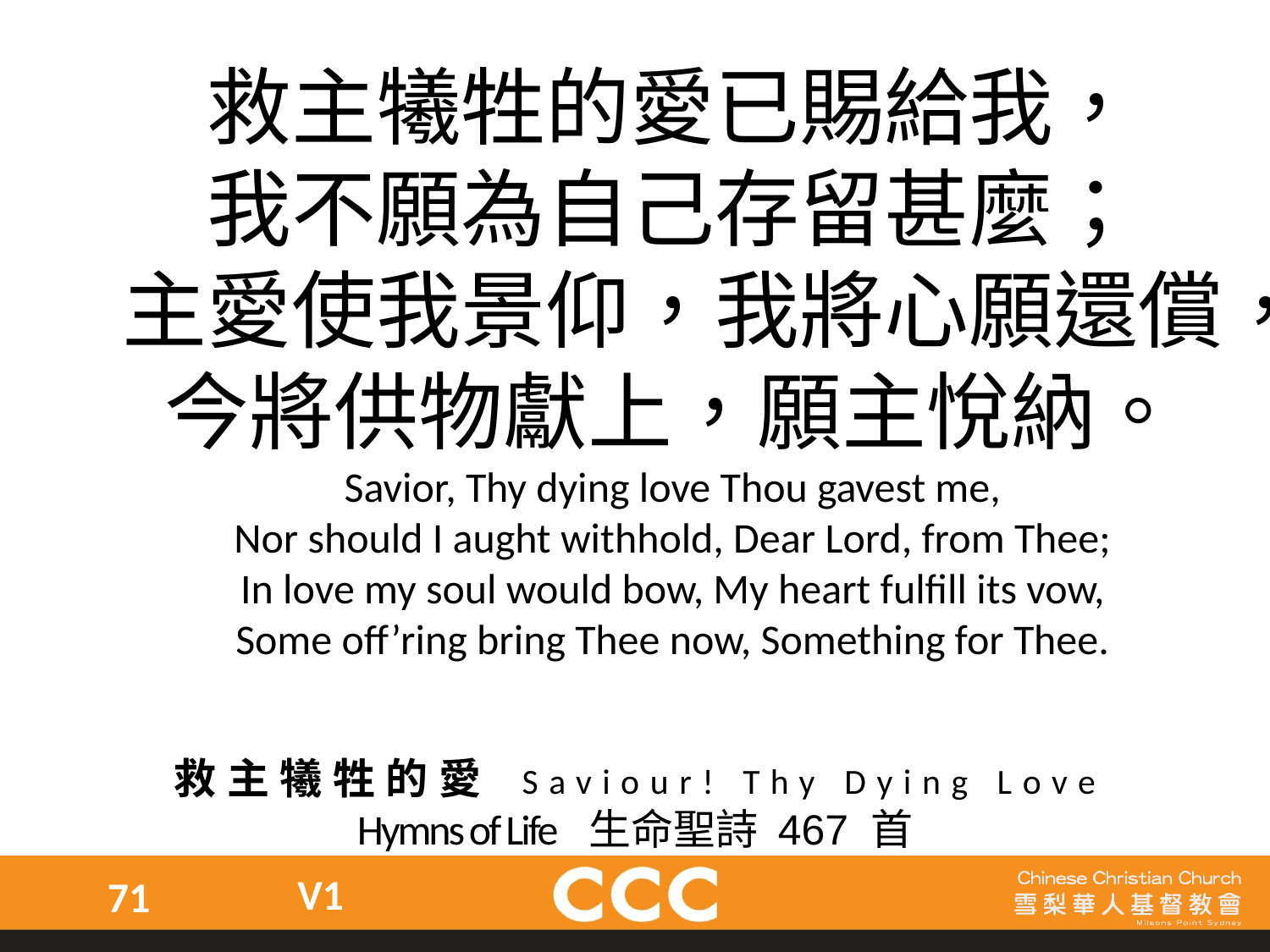

救主犧牲的愛已賜給我，
我不願為自己存留甚麼；
主愛使我景仰，我將心願還償，
今將供物獻上，願主悅納。
Savior, Thy dying love Thou gavest me,
Nor should I aught withhold, Dear Lord, from Thee;
In love my soul would bow, My heart fulfill its vow,
Some off’ring bring Thee now, Something for Thee.
救主犧牲的愛 Saviour! Thy Dying Love
Hymns of Life   生命聖詩 467 首
V1
71